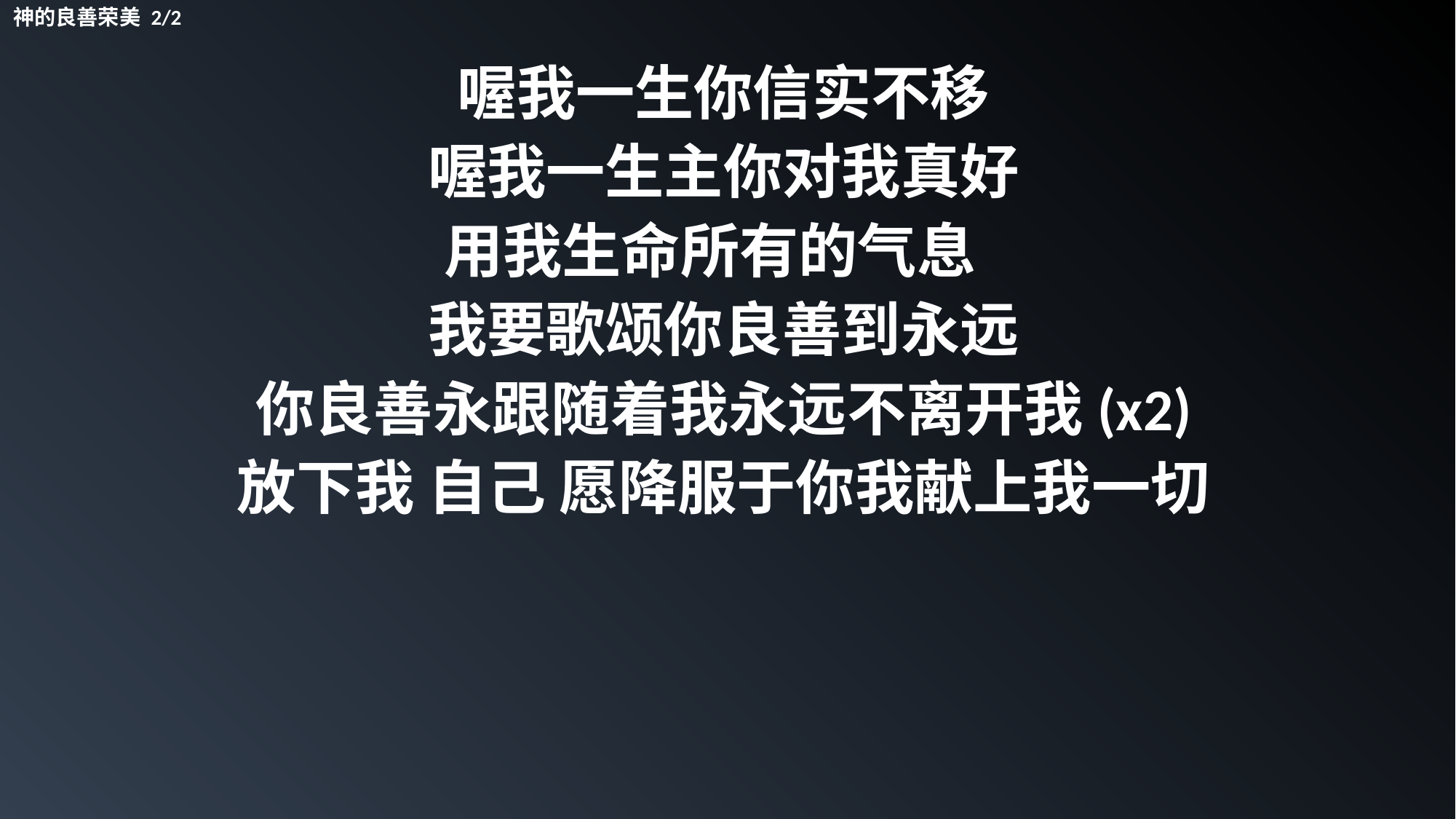

神的良善荣美 2/2
喔我一生你信实不移
喔我一生主你对我真好
用我生命所有的气息
我要歌颂你良善到永远
你良善永跟随着我永远不离开我(x2)
放下我 自己 愿降服于你我献上我一切